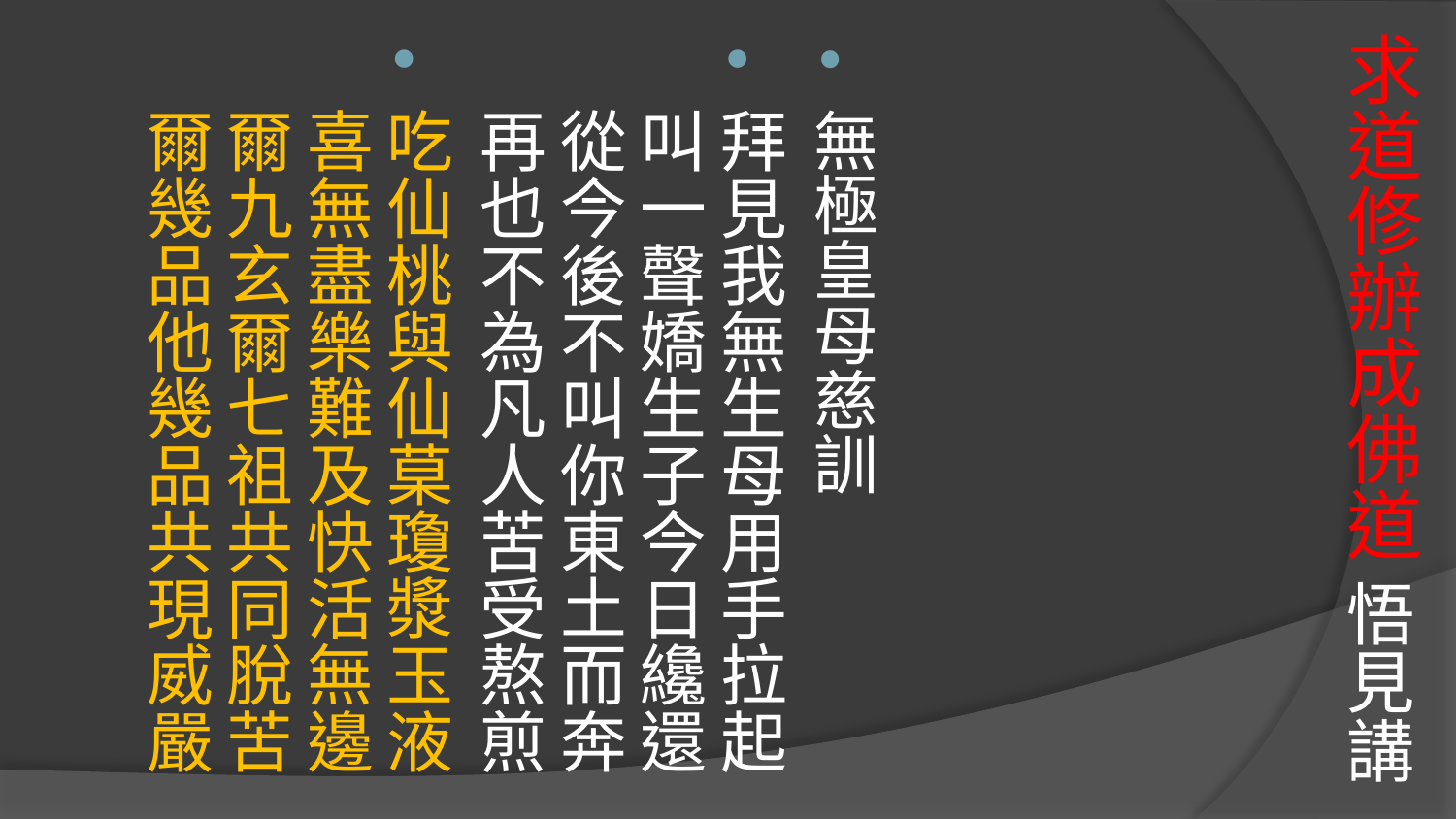

# 求道修辦成佛道 悟見講
無極皇母慈訓
拜見我無生母用手拉起 叫一聲嬌生子今日纔還從今後不叫你東土而奔 再也不為凡人苦受熬煎
吃仙桃與仙菒瓊漿玉液 喜無盡樂難及快活無邊爾九玄爾七祖共同脫苦 爾幾品他幾品共現威嚴